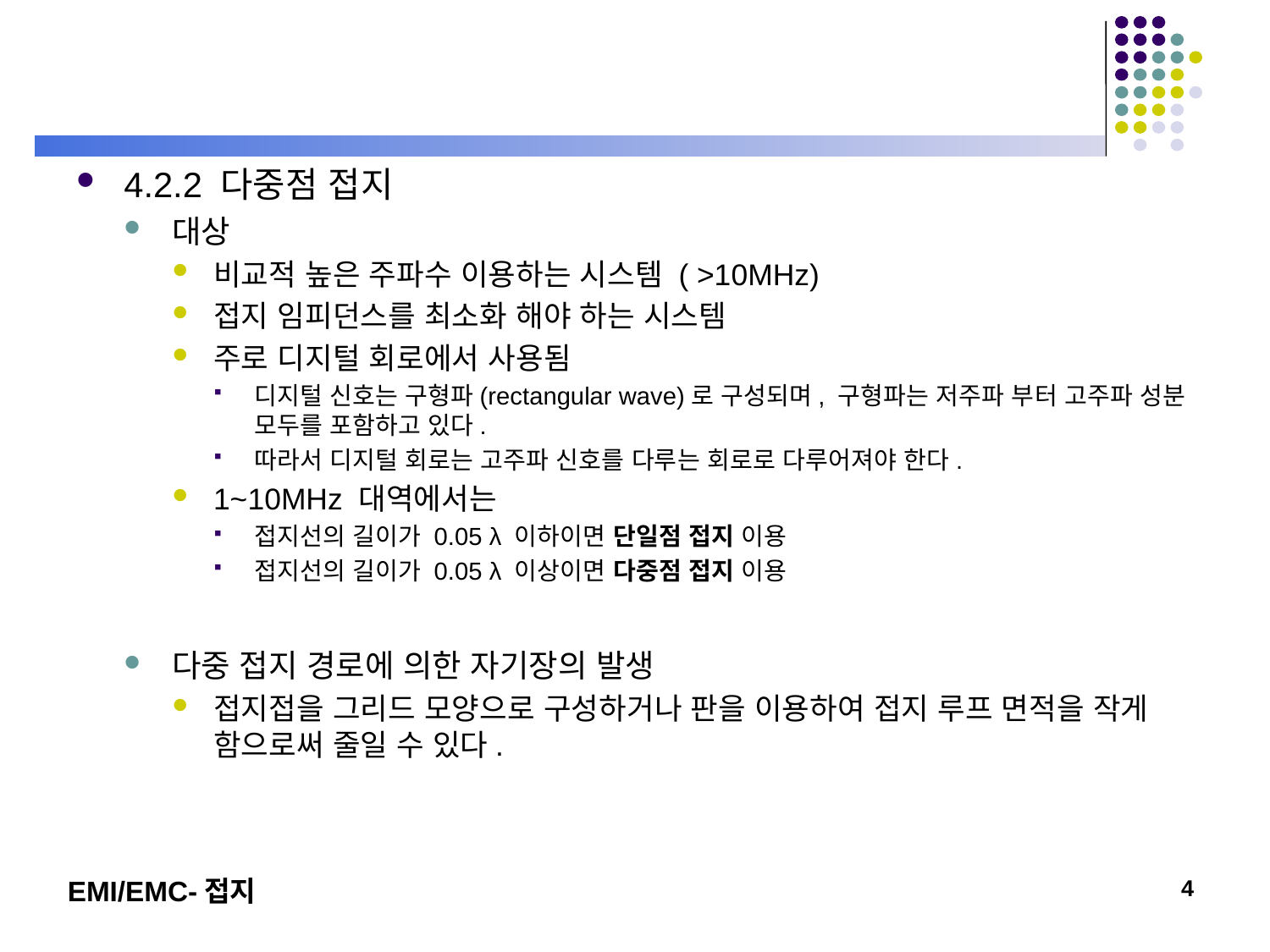

#
4.2.2 다중점 접지
대상
비교적 높은 주파수 이용하는 시스템 ( >10MHz)
접지 임피던스를 최소화 해야 하는 시스템
주로 디지털 회로에서 사용됨
디지털 신호는 구형파(rectangular wave)로 구성되며, 구형파는 저주파 부터 고주파 성분 모두를 포함하고 있다.
따라서 디지털 회로는 고주파 신호를 다루는 회로로 다루어져야 한다.
1~10MHz 대역에서는
접지선의 길이가 0.05 λ 이하이면 단일점 접지 이용
접지선의 길이가 0.05 λ 이상이면 다중점 접지 이용

다중 접지 경로에 의한 자기장의 발생
접지접을 그리드 모양으로 구성하거나 판을 이용하여 접지 루프 면적을 작게 함으로써 줄일 수 있다.

EMI/EMC-접지
4